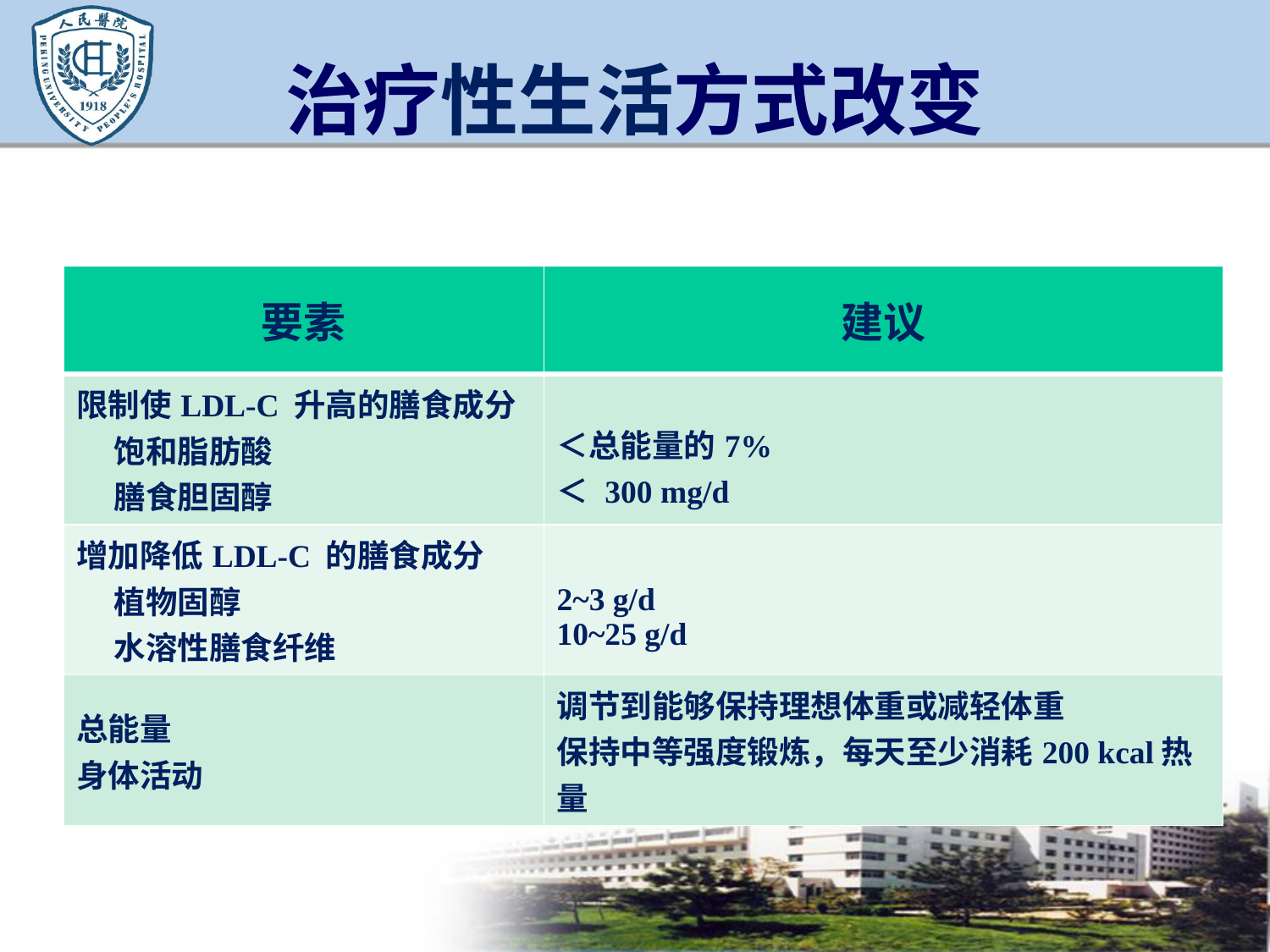

# 治疗性生活方式改变
| 要素 | 建议 |
| --- | --- |
| 限制使LDL-C 升高的膳食成分 饱和脂肪酸 膳食胆固醇 | ＜总能量的7% ＜ 300 mg/d |
| 增加降低LDL-C 的膳食成分 植物固醇 水溶性膳食纤维 | 2~3 g/d 10~25 g/d |
| 总能量 身体活动 | 调节到能够保持理想体重或减轻体重 保持中等强度锻炼，每天至少消耗200 kcal热量 |